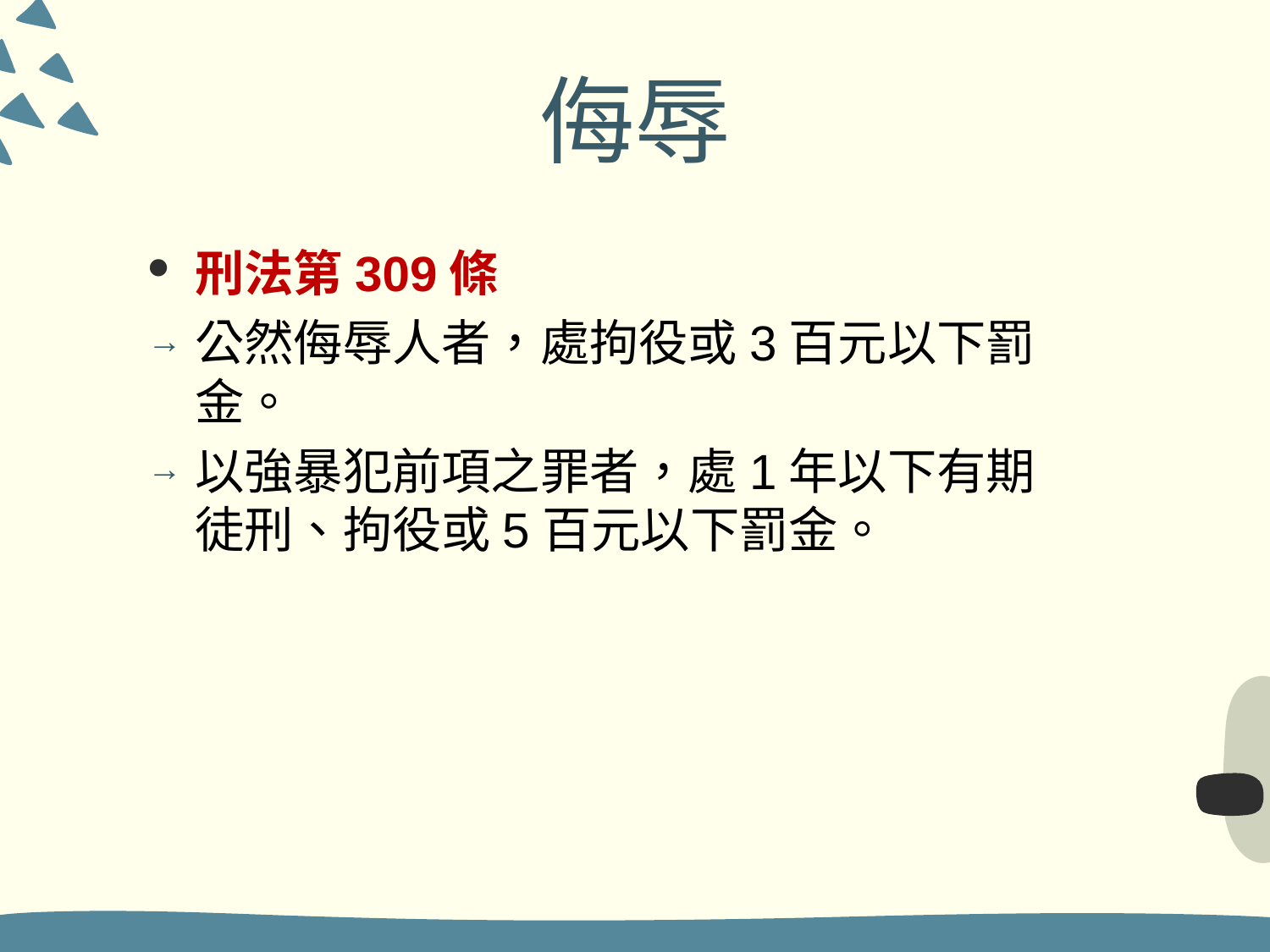

# 侮辱

刑法第309條
公然侮辱人者，處拘役或3百元以下罰金。
以強暴犯前項之罪者，處1年以下有期徒刑、拘役或5百元以下罰金。